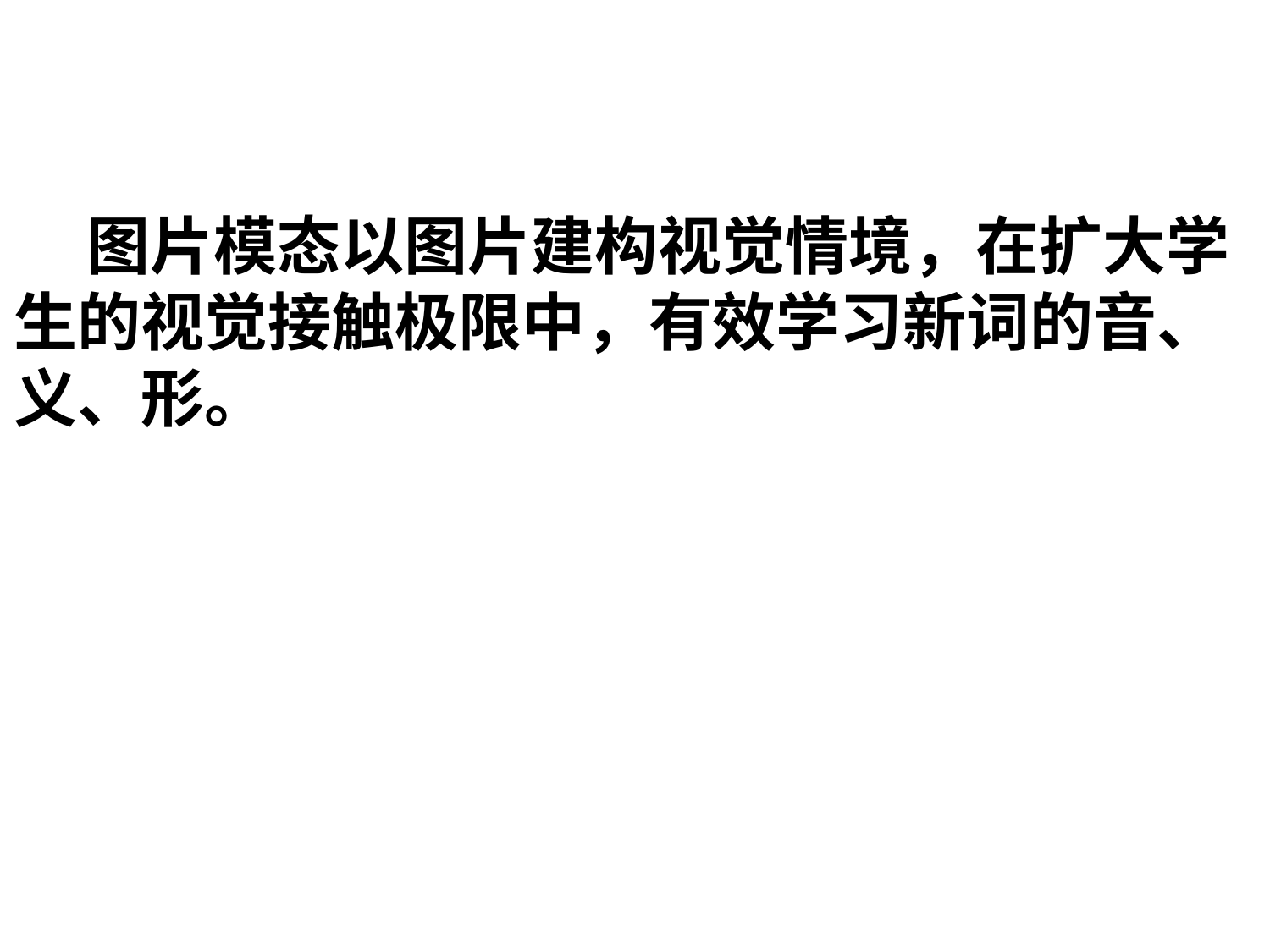

图片模态以图片建构视觉情境，在扩大学生的视觉接触极限中，有效学习新词的音、义、形。